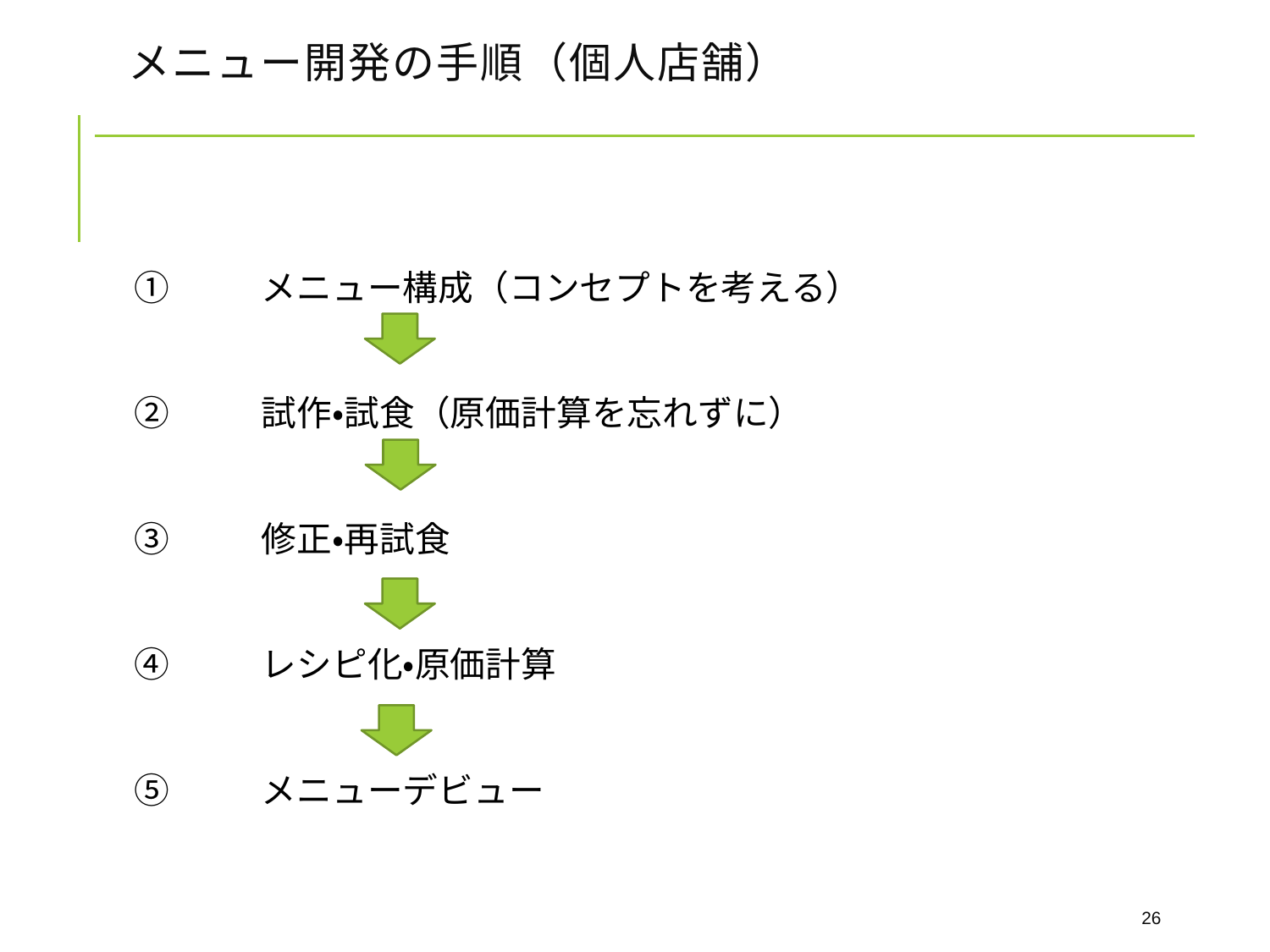

# メニュー開発の手順（個人店舗）

①	メニュー構成（コンセプトを考える）

②	試作・試食（原価計算を忘れずに）

③	修正・再試食

④	レシピ化・原価計算

⑤	メニューデビュー

26